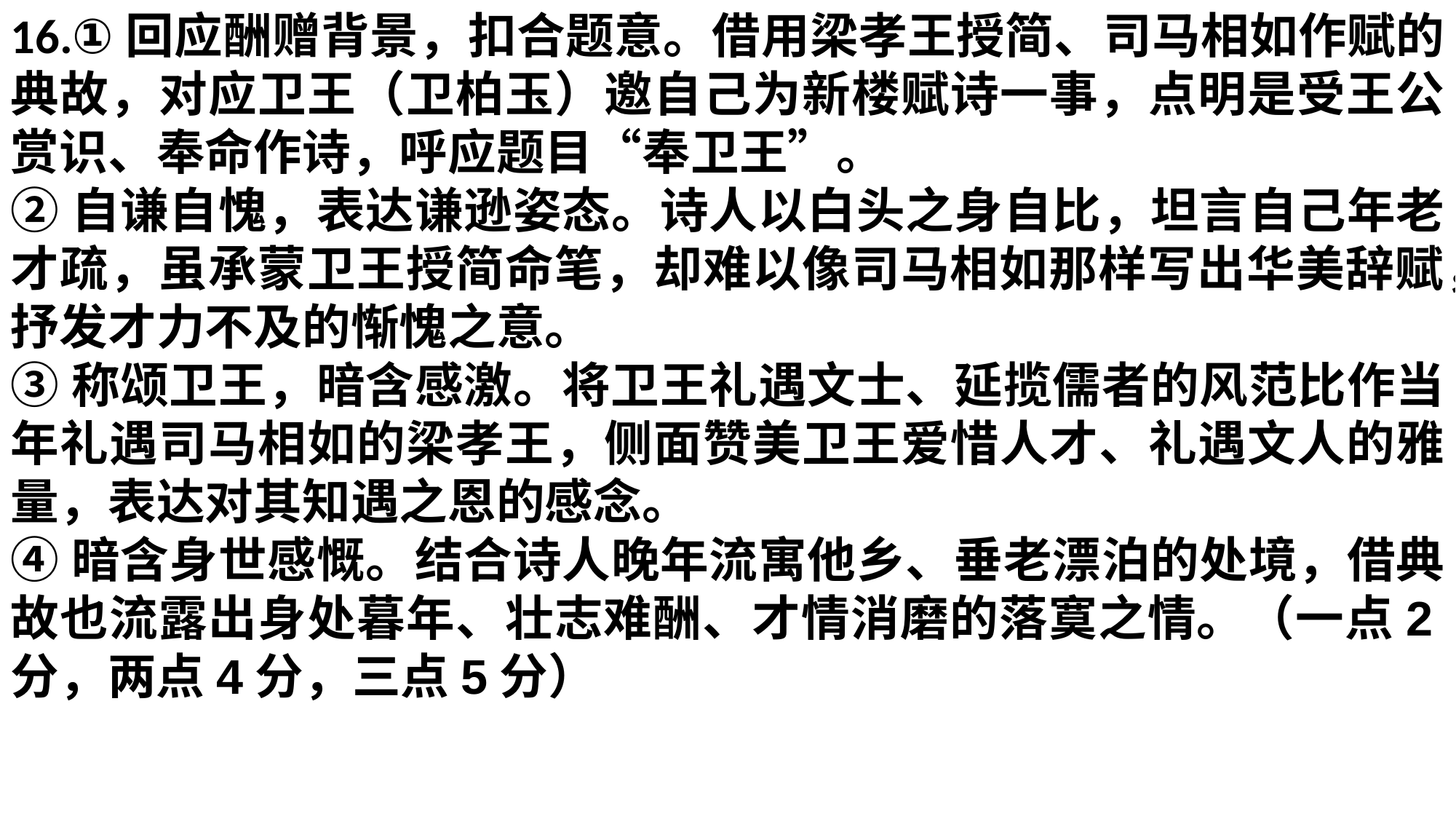

16.①回应酬赠背景，扣合题意。借用梁孝王授简、司马相如作赋的典故，对应卫王（卫柏玉）邀自己为新楼赋诗一事，点明是受王公赏识、奉命作诗，呼应题目“奉卫王”。
②自谦自愧，表达谦逊姿态。诗人以白头之身自比，坦言自己年老才疏，虽承蒙卫王授简命笔，却难以像司马相如那样写出华美辞赋，抒发才力不及的惭愧之意。
③称颂卫王，暗含感激。将卫王礼遇文士、延揽儒者的风范比作当年礼遇司马相如的梁孝王，侧面赞美卫王爱惜人才、礼遇文人的雅量，表达对其知遇之恩的感念。
④暗含身世感慨。结合诗人晚年流寓他乡、垂老漂泊的处境，借典故也流露出身处暮年、壮志难酬、才情消磨的落寞之情。（一点2分，两点4分，三点5分）